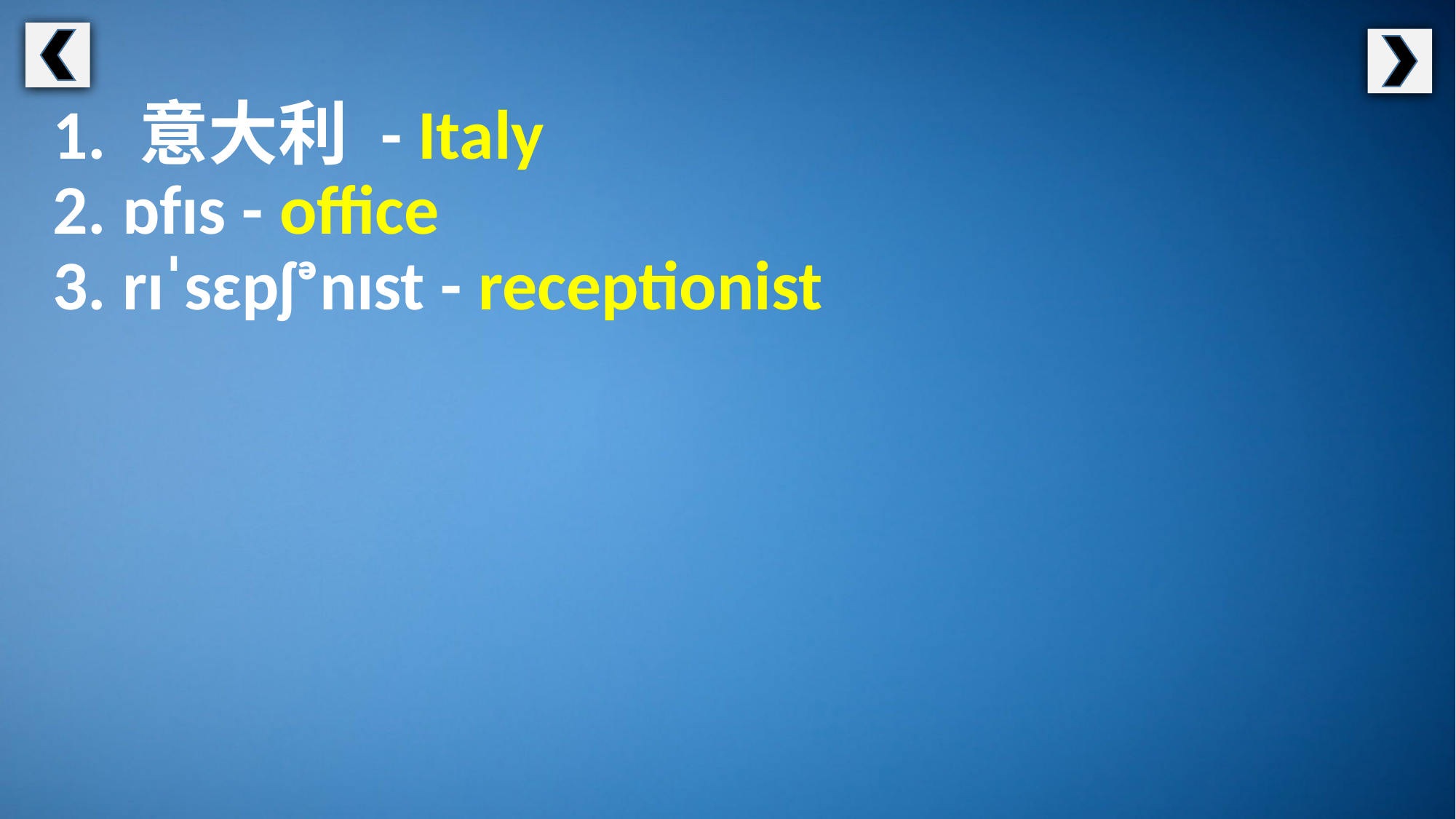

1. 意大利 - Italy
2. ɒfɪs - office
3. rɪˈsɛpʃᵊnɪst - receptionist